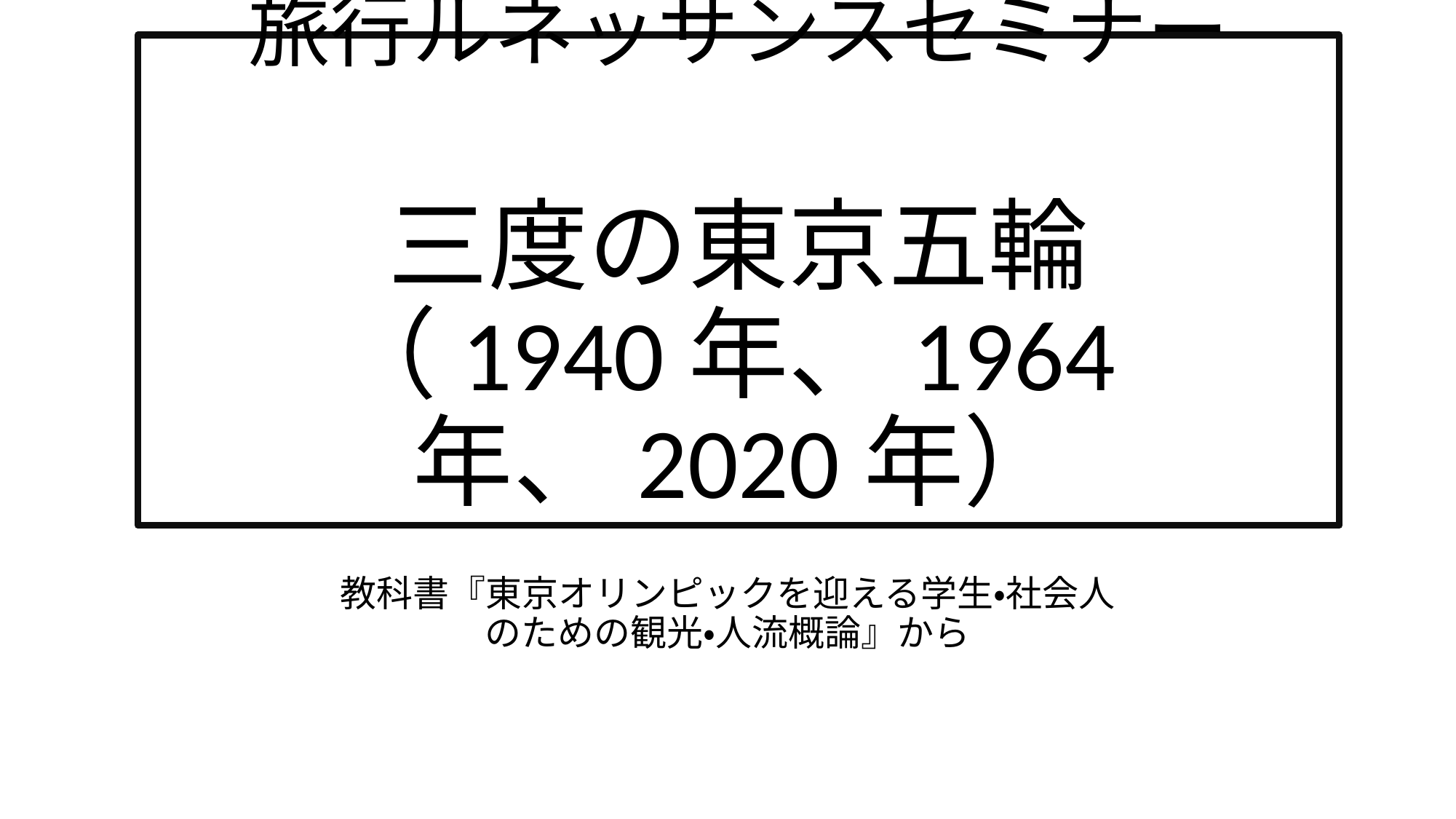

# 旅行ルネッサンスセミナー 三度の東京五輪 （1940年、1964年、2020年）
教科書『東京オリンピックを迎える学生・社会人
のための観光・人流概論』から